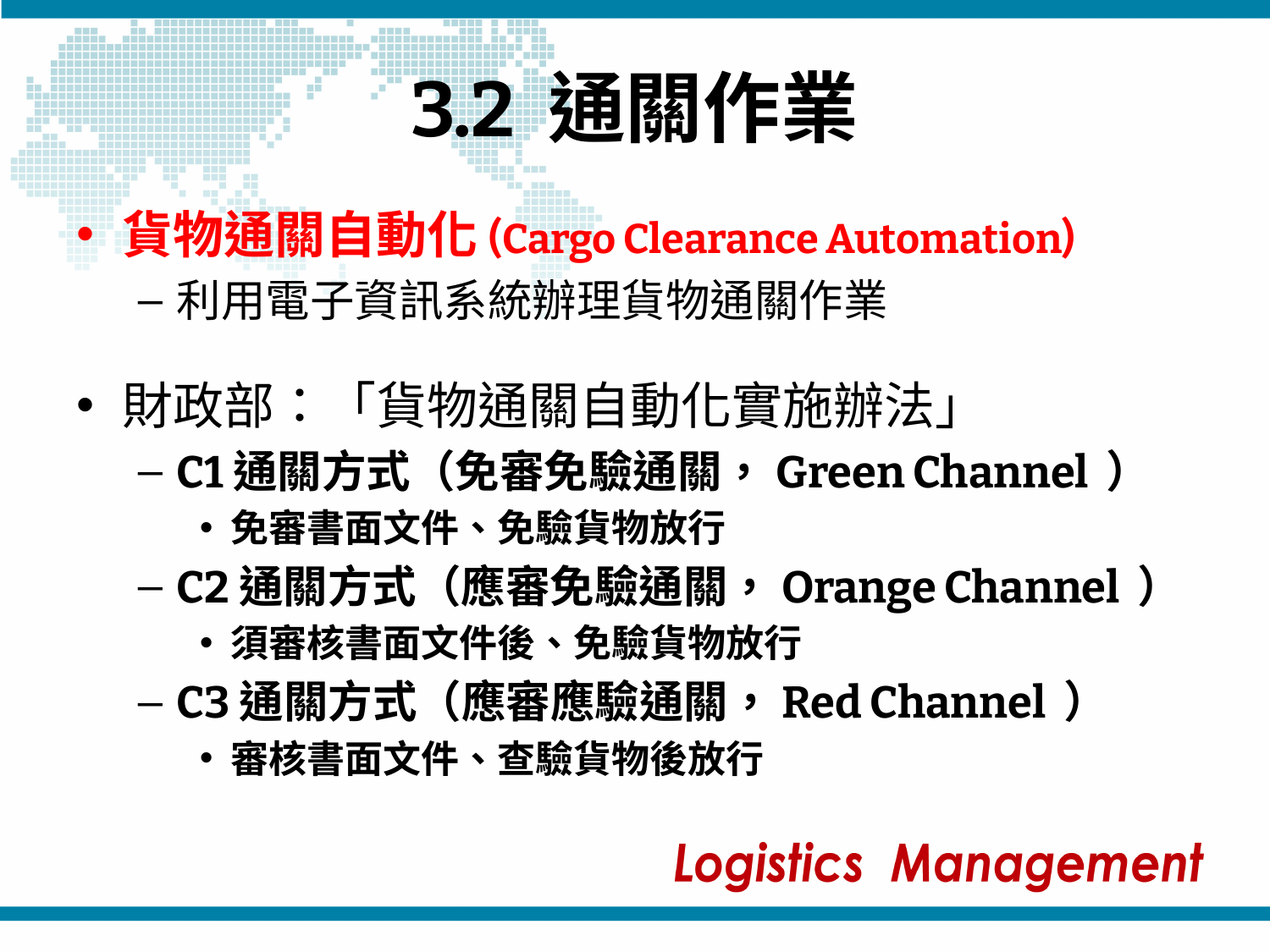

# 3.2 通關作業
貨物通關自動化(Cargo Clearance Automation)
利用電子資訊系統辦理貨物通關作業

財政部：「貨物通關自動化實施辦法」
C1通關方式（免審免驗通關，Green Channel ）
免審書面文件、免驗貨物放行
C2通關方式（應審免驗通關，Orange Channel ）
須審核書面文件後、免驗貨物放行
C3通關方式（應審應驗通關，Red Channel ）
審核書面文件、查驗貨物後放行